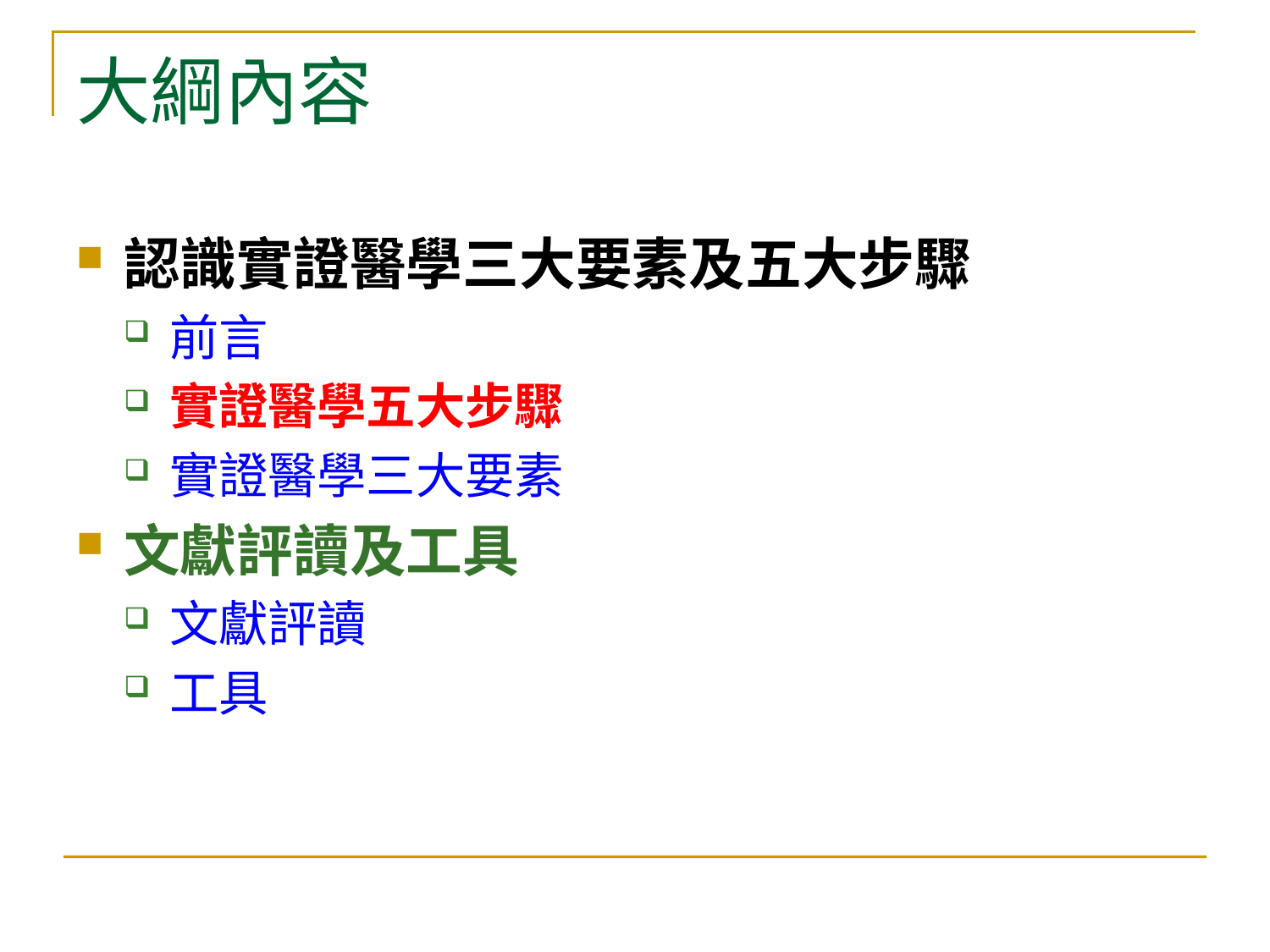

# 大綱內容
認識實證醫學三大要素及五大步驟
前言
實證醫學五大步驟
實證醫學三大要素
文獻評讀及工具
文獻評讀
工具